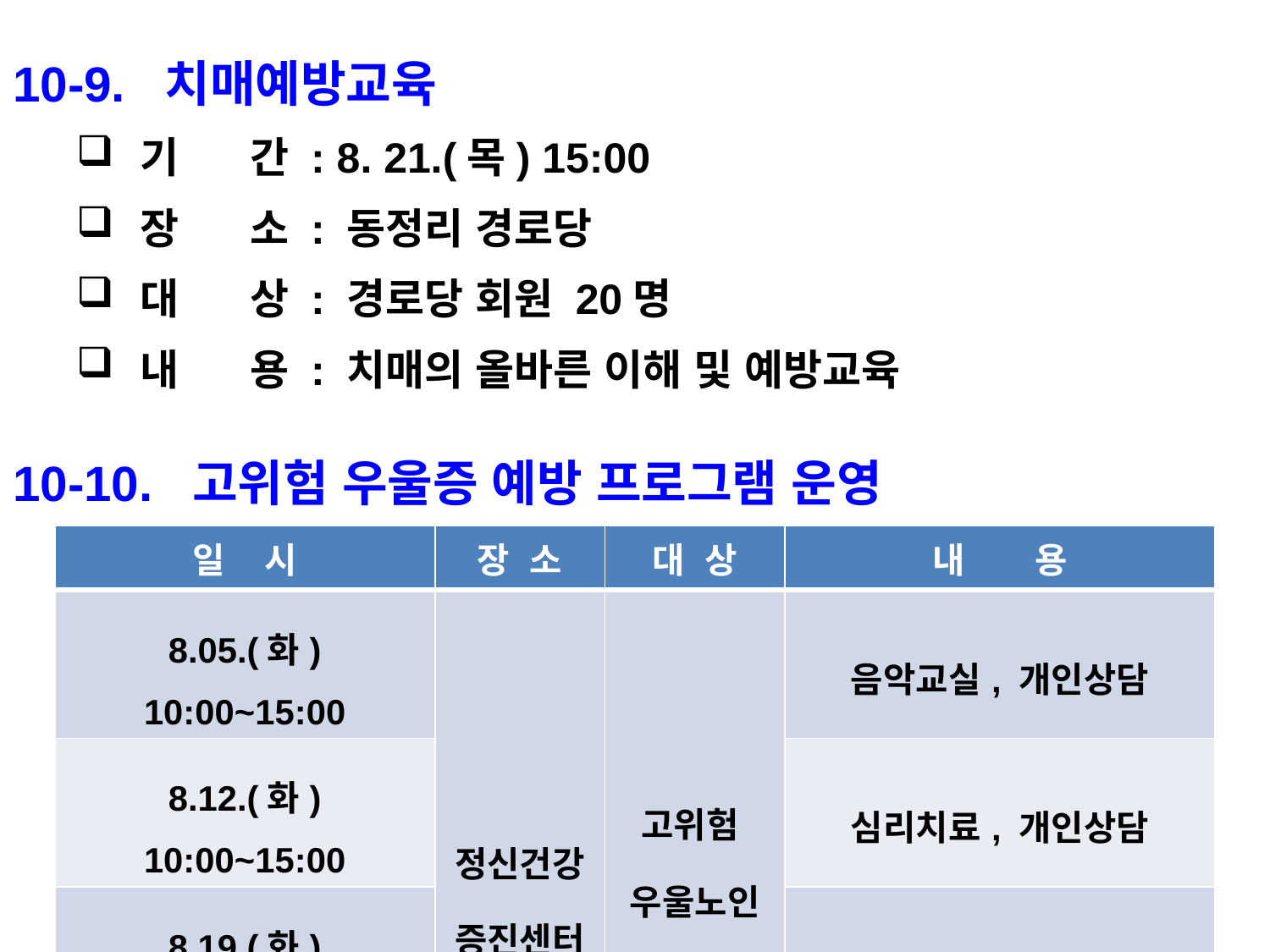

10-9.  치매예방교육
기      간 : 8. 21.(목) 15:00
장      소 : 동정리 경로당
대      상 : 경로당 회원 20명
내      용 : 치매의 올바른 이해 및 예방교육

10-10.  고위험 우울증 예방 프로그램 운영

| 일 시 | 장 소 | 대 상 | 내 용 |
| --- | --- | --- | --- |
| 8.05.(화) 10:00~15:00 | 정신건강 증진센터 | 고위험 우울노인 20명 | 음악교실, 개인상담 |
| 8.12.(화) 10:00~15:00 |  |  | 심리치료, 개인상담 |
| 8.19.(화) 10:00~15:00 |  |  | 만들기교실, 개인상담 |
| 8.26.(화) 10:00~15:00 |  |  | 한지공예교실, 개인상담 |